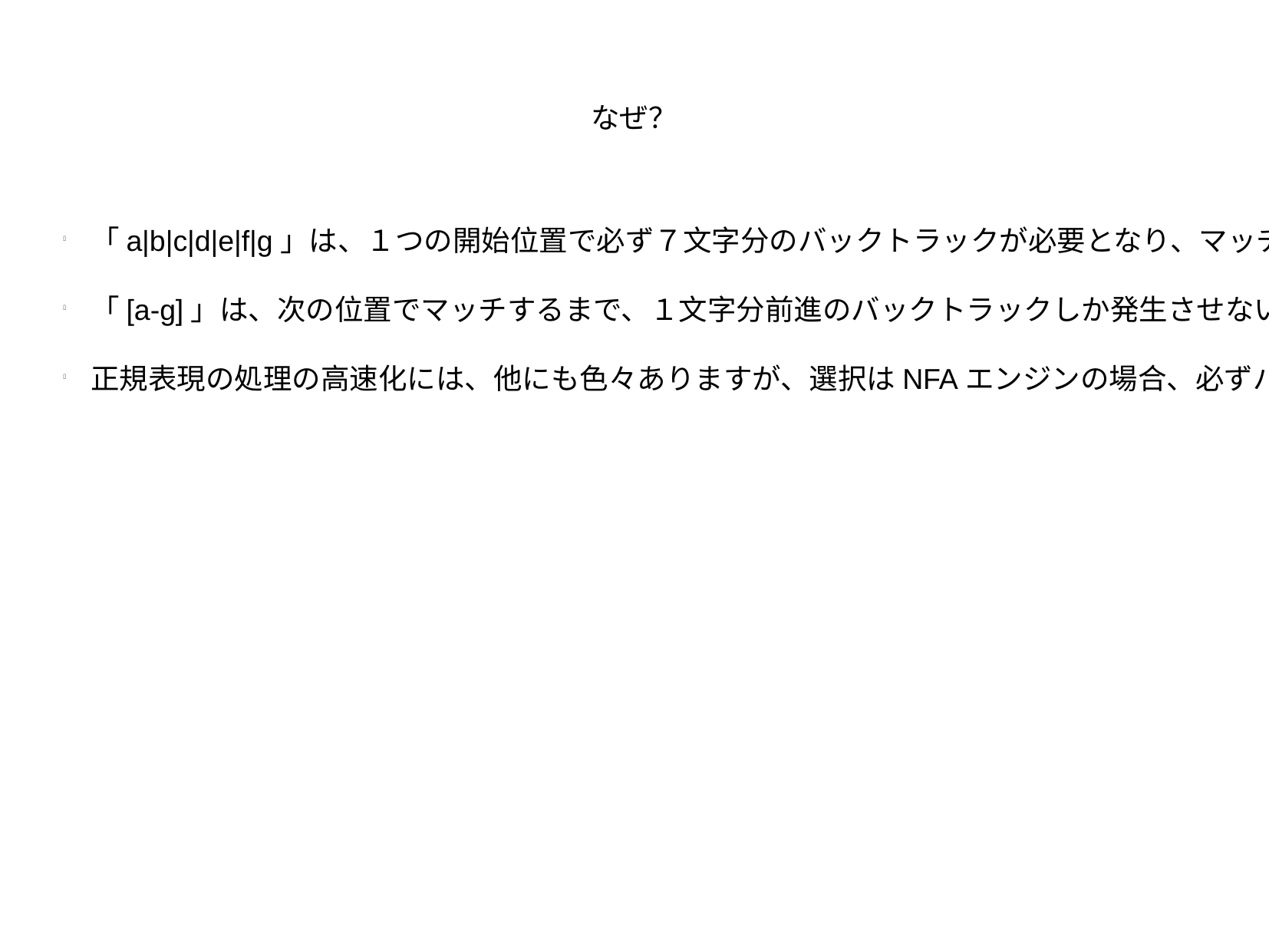

なぜ？
「a|b|c|d|e|f|g」は、１つの開始位置で必ず７文字分のバックトラックが必要となり、マッチに達するまでに大量のバックトラックが必要になる

「[a-g]」は、次の位置でマッチするまで、１文字分前進のバックトラックしか発生させない為

正規表現の処理の高速化には、他にも色々ありますが、選択はNFAエンジンの場合、必ずバックトラックが増えるので注意が必要です。